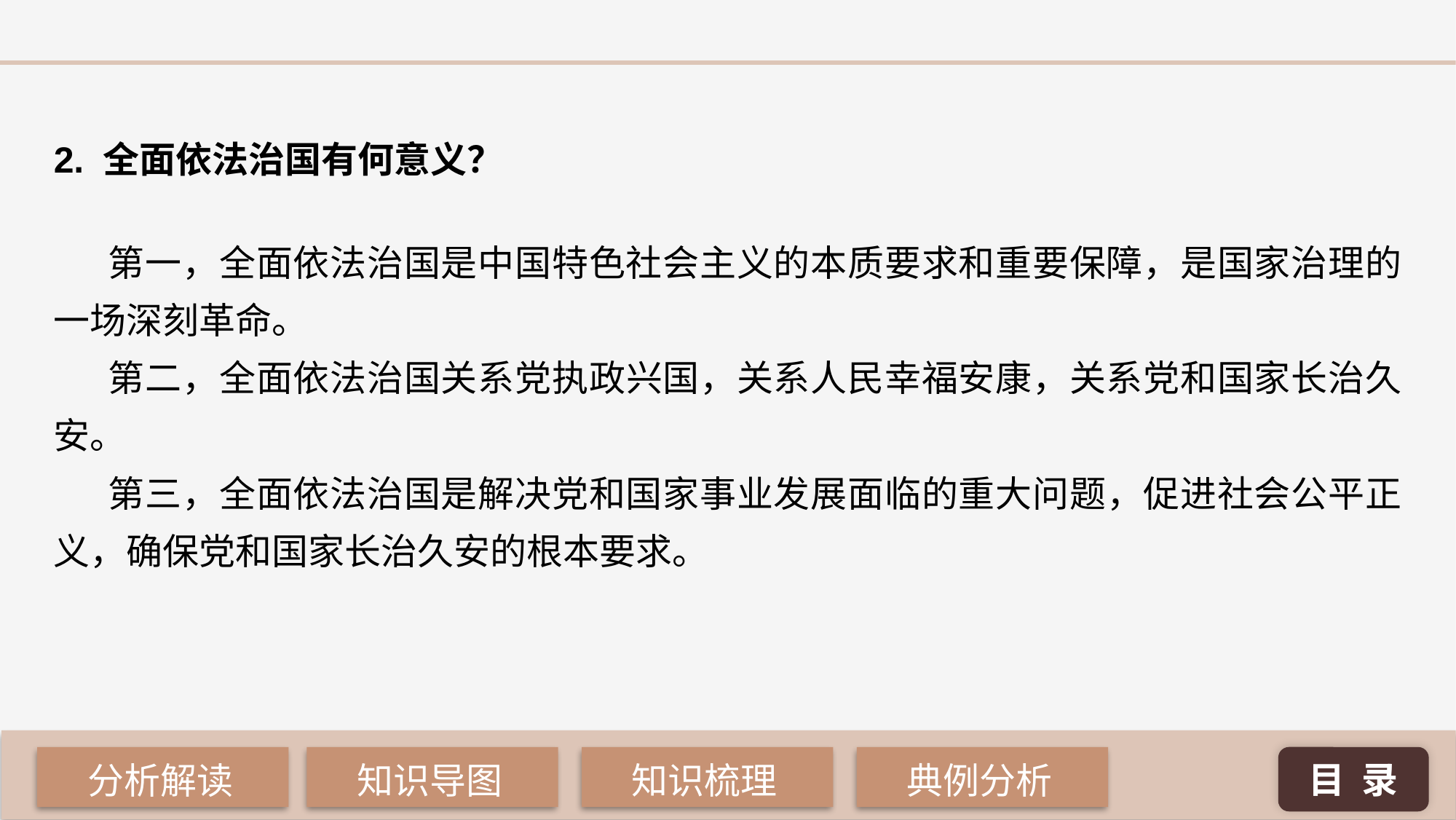

2. 全面依法治国有何意义？
第一，全面依法治国是中国特色社会主义的本质要求和重要保障，是国家治理的一场深刻革命。
第二，全面依法治国关系党执政兴国，关系人民幸福安康，关系党和国家长治久安。
第三，全面依法治国是解决党和国家事业发展面临的重大问题，促进社会公平正义，确保党和国家长治久安的根本要求。